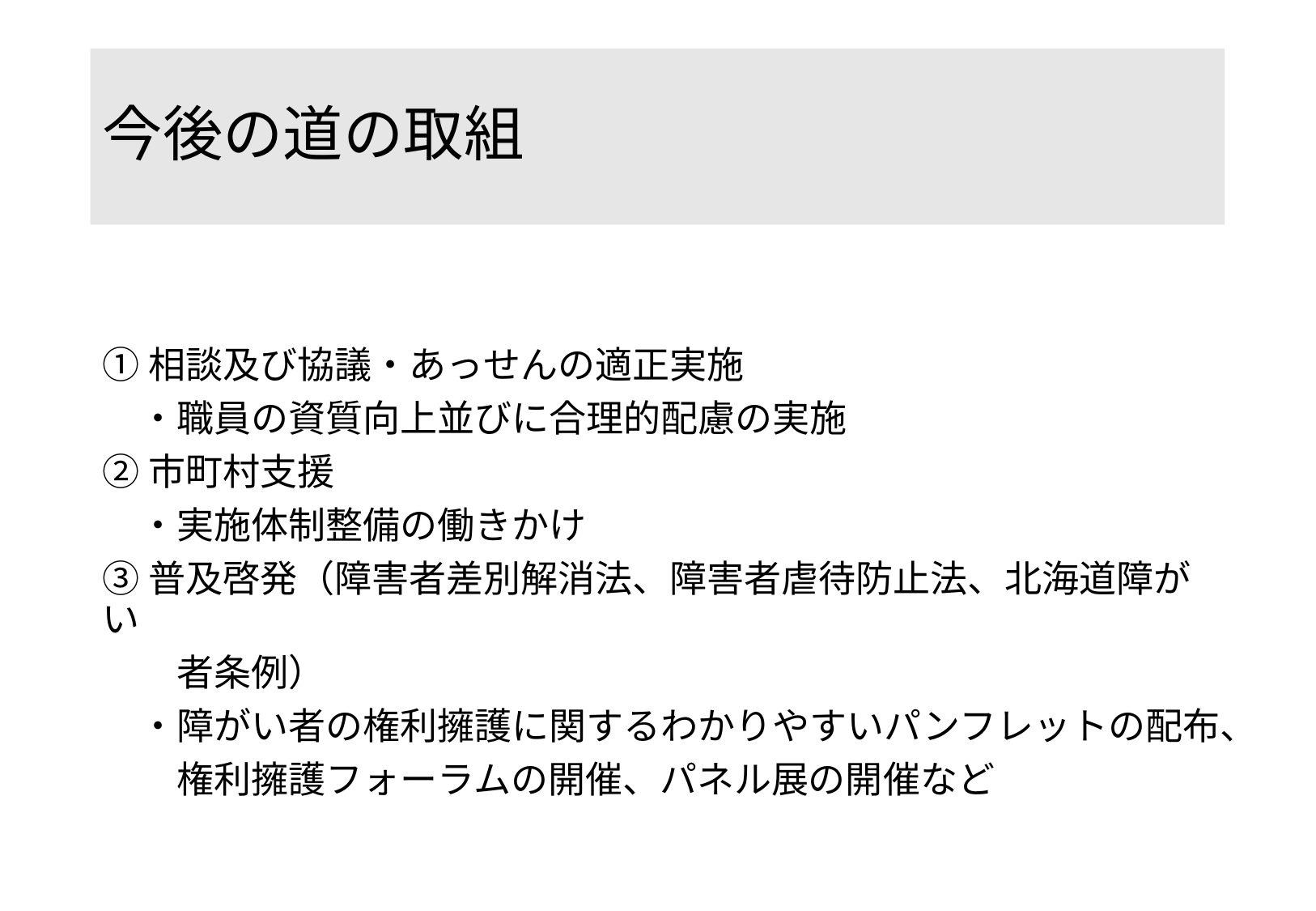

# 今後の道の取組

①相談及び協議・あっせんの適正実施
　・職員の資質向上並びに合理的配慮の実施
②市町村支援
　・実施体制整備の働きかけ
③普及啓発（障害者差別解消法、障害者虐待防止法、北海道障がい
　　者条例）
　・障がい者の権利擁護に関するわかりやすいパンフレットの配布、
　　権利擁護フォーラムの開催、パネル展の開催など